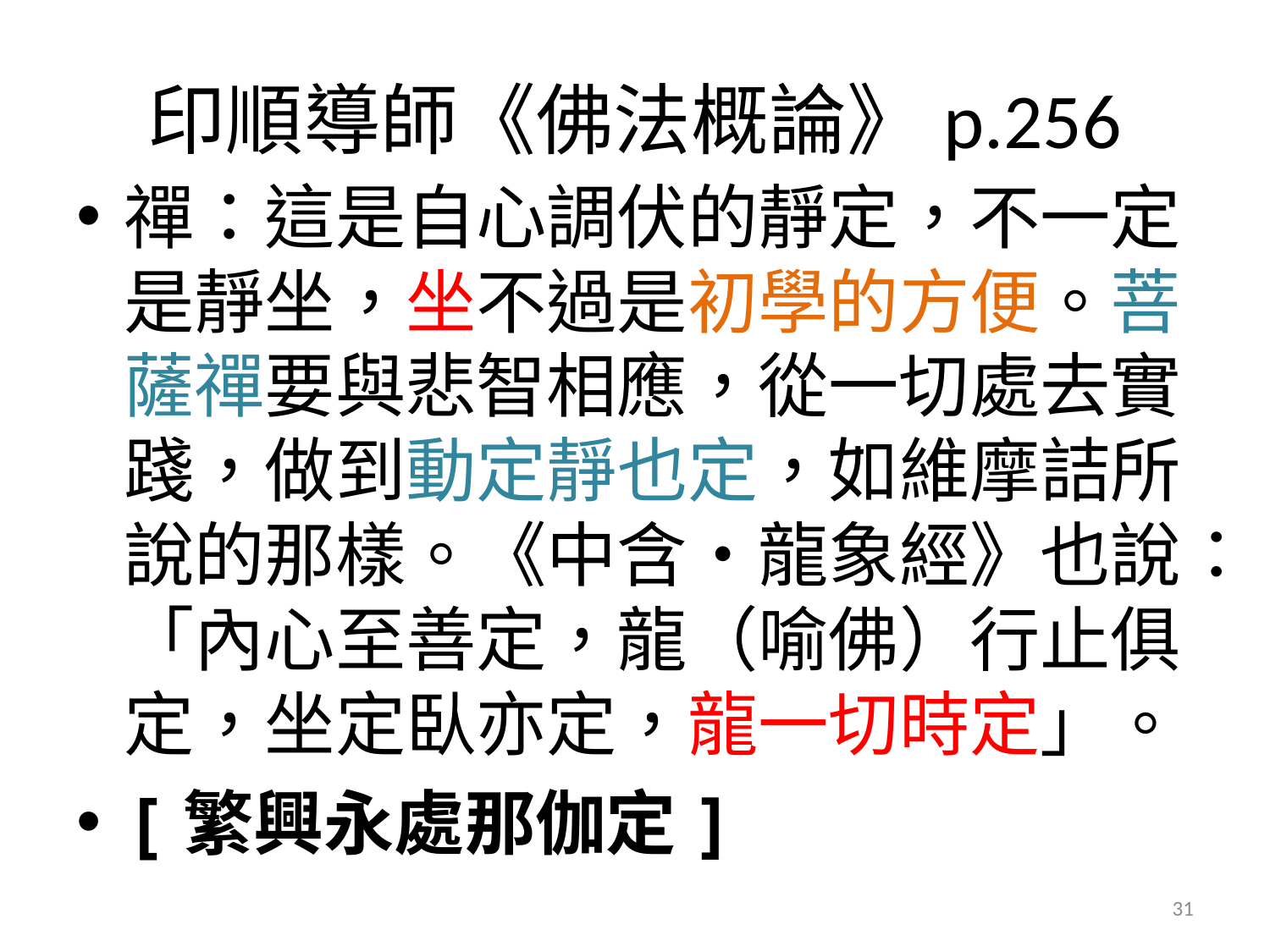

# 印順導師《佛法概論》p.256
禪：這是自心調伏的靜定，不一定是靜坐，坐不過是初學的方便。菩薩禪要與悲智相應，從一切處去實踐，做到動定靜也定，如維摩詰所說的那樣。《中含‧龍象經》也說：「內心至善定，龍（喻佛）行止俱定，坐定臥亦定，龍一切時定」。
[繁興永處那伽定]
31